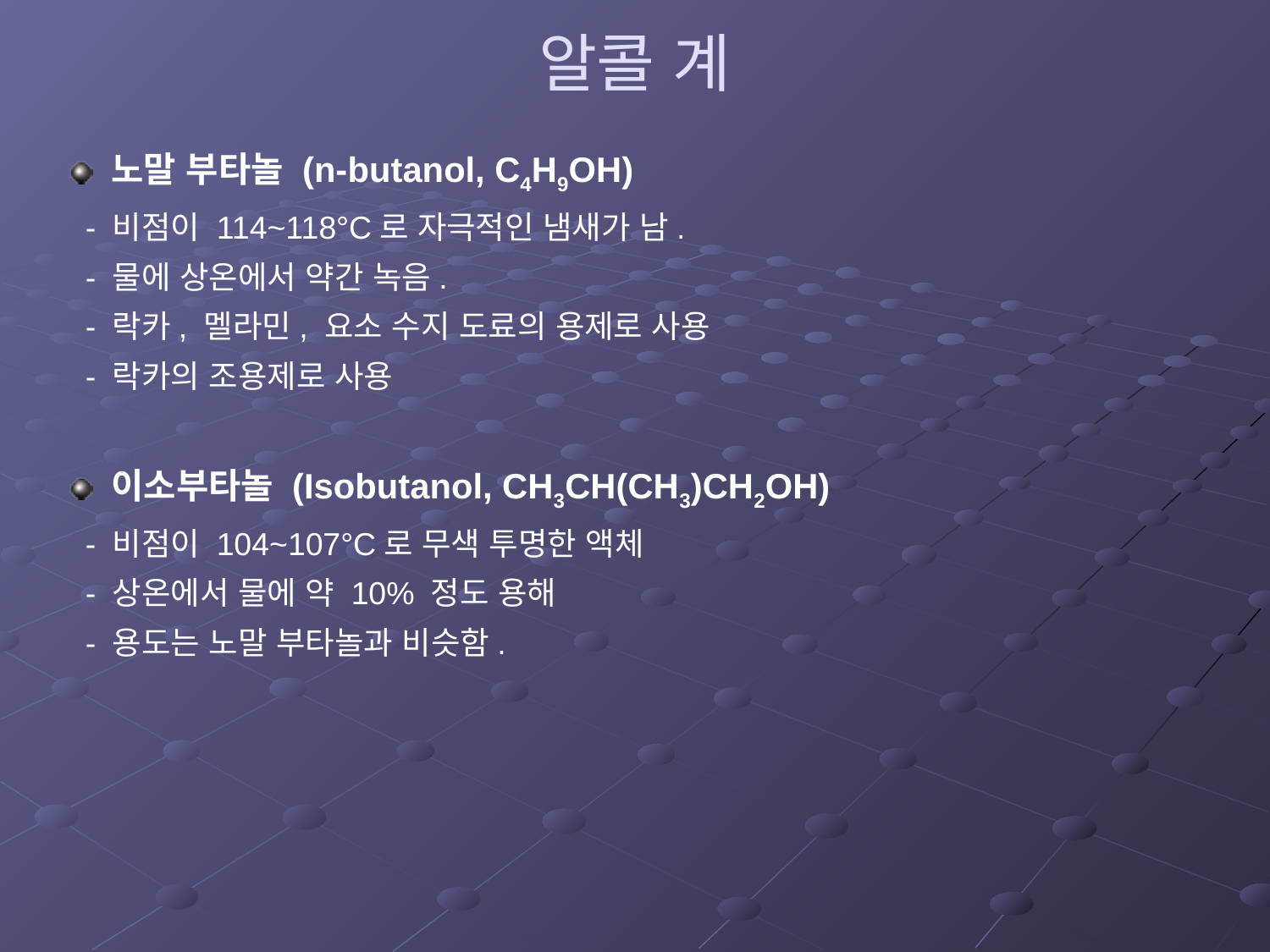

# 알콜 계
 노말 부타놀 (n-butanol, C4H9OH)
  - 비점이 114~118°C로 자극적인 냄새가 남.
  - 물에 상온에서 약간 녹음.
  - 락카, 멜라민, 요소 수지 도료의 용제로 사용
  - 락카의 조용제로 사용

 이소부타놀 (Isobutanol, CH3CH(CH3)CH2OH)
  - 비점이 104~107°C로 무색 투명한 액체
  - 상온에서 물에 약 10% 정도 용해
  - 용도는 노말 부타놀과 비슷함.